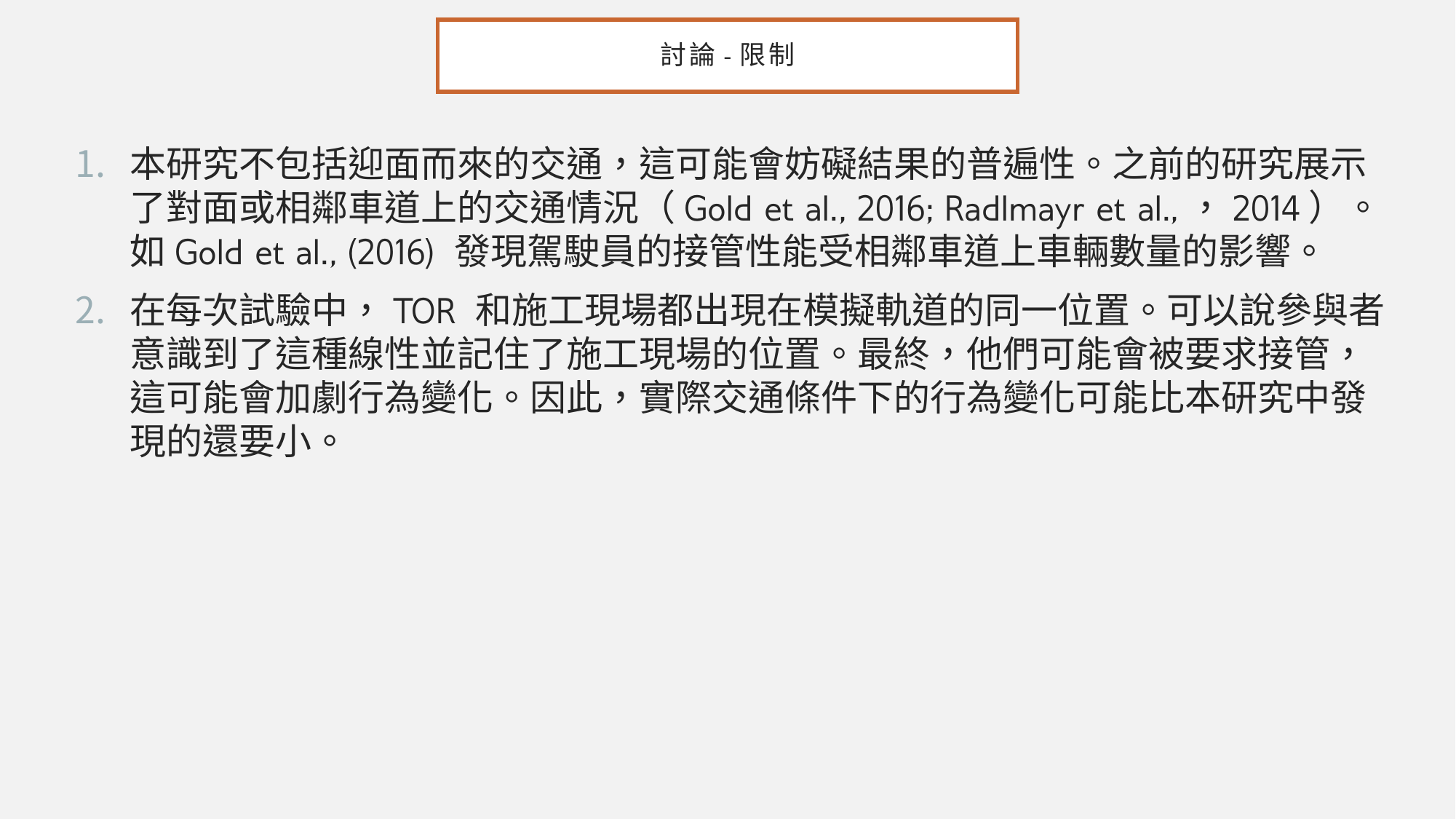

# 討論-限制
本研究不包括迎面而來的交通，這可能會妨礙結果的普遍性。之前的研究展示了對面或相鄰車道上的交通情況（Gold et al., 2016; Radlmayr et al.,，2014）。如Gold et al., (2016) 發現駕駛員的接管性能受相鄰車道上車輛數量的影響。
在每次試驗中，TOR 和施工現場都出現在模擬軌道的同一位置。可以說參與者意識到了這種線性並記住了施工現場的位置。最終，他們可能會被要求接管，這可能會加劇行為變化。因此，實際交通條件下的行為變化可能比本研究中發現的還要小。